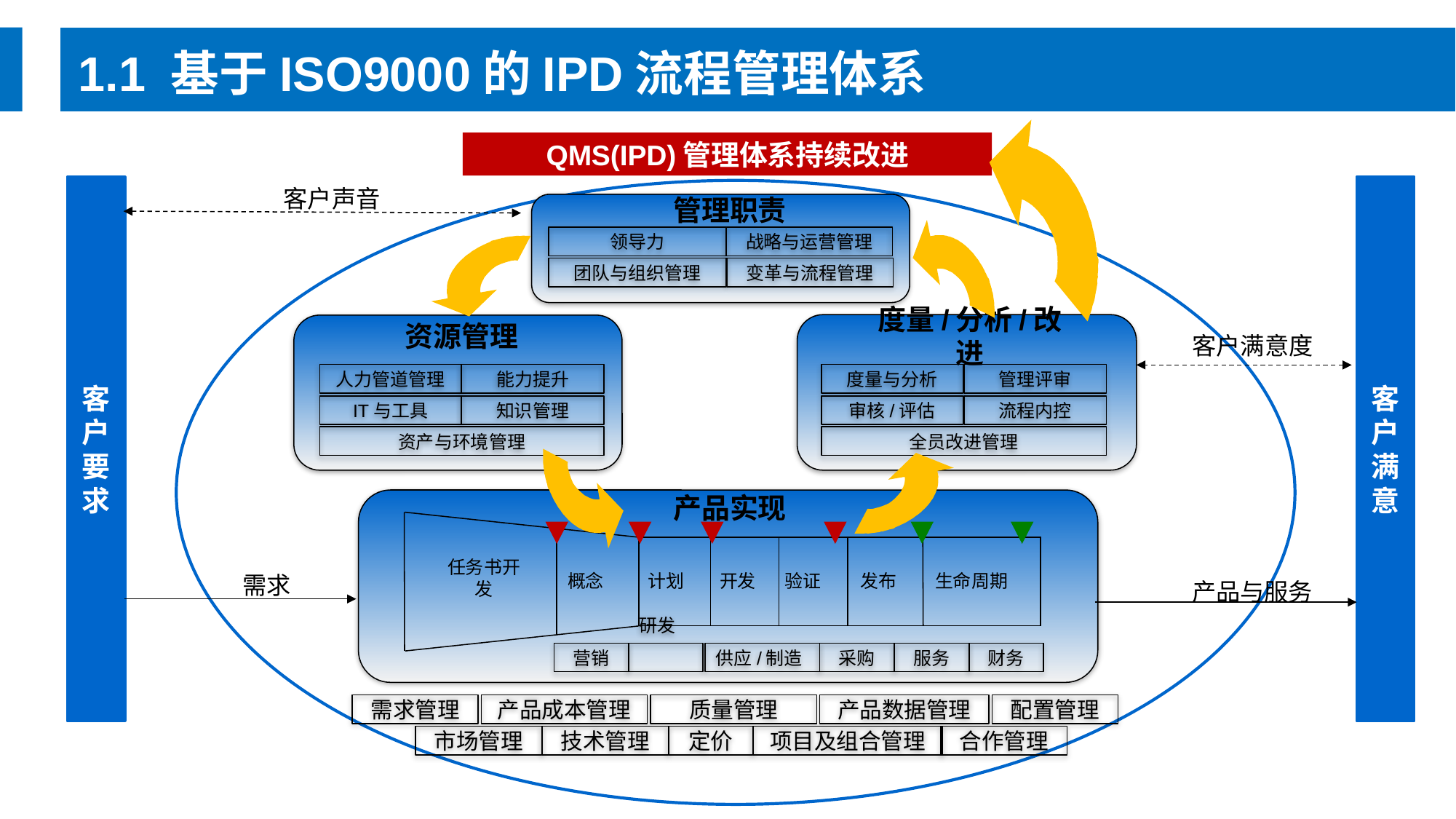

1.1 基于ISO9000的IPD流程管理体系
QMS(IPD)管理体系持续改进

客户要求
客户满意

客户声音

管理职责
领导力
战略与运营管理

团队与组织管理
变革与流程管理

度量/分析/改进
客户满意度
资源管理
人力管道管理
能力提升
度量与分析
管理评审
IT与工具
知识管理
审核/评估
流程内控
全员改进管理
资产与环境管理

产品实现
任务书开发
概念
计划
开发
验证
发布
生命周期

需求
产品与服务
营销
研发
供应/制造
采购
服务
财务
需求管理
产品成本管理
质量管理
产品数据管理
配置管理
市场管理
技术管理
定价
项目及组合管理
合作管理
12